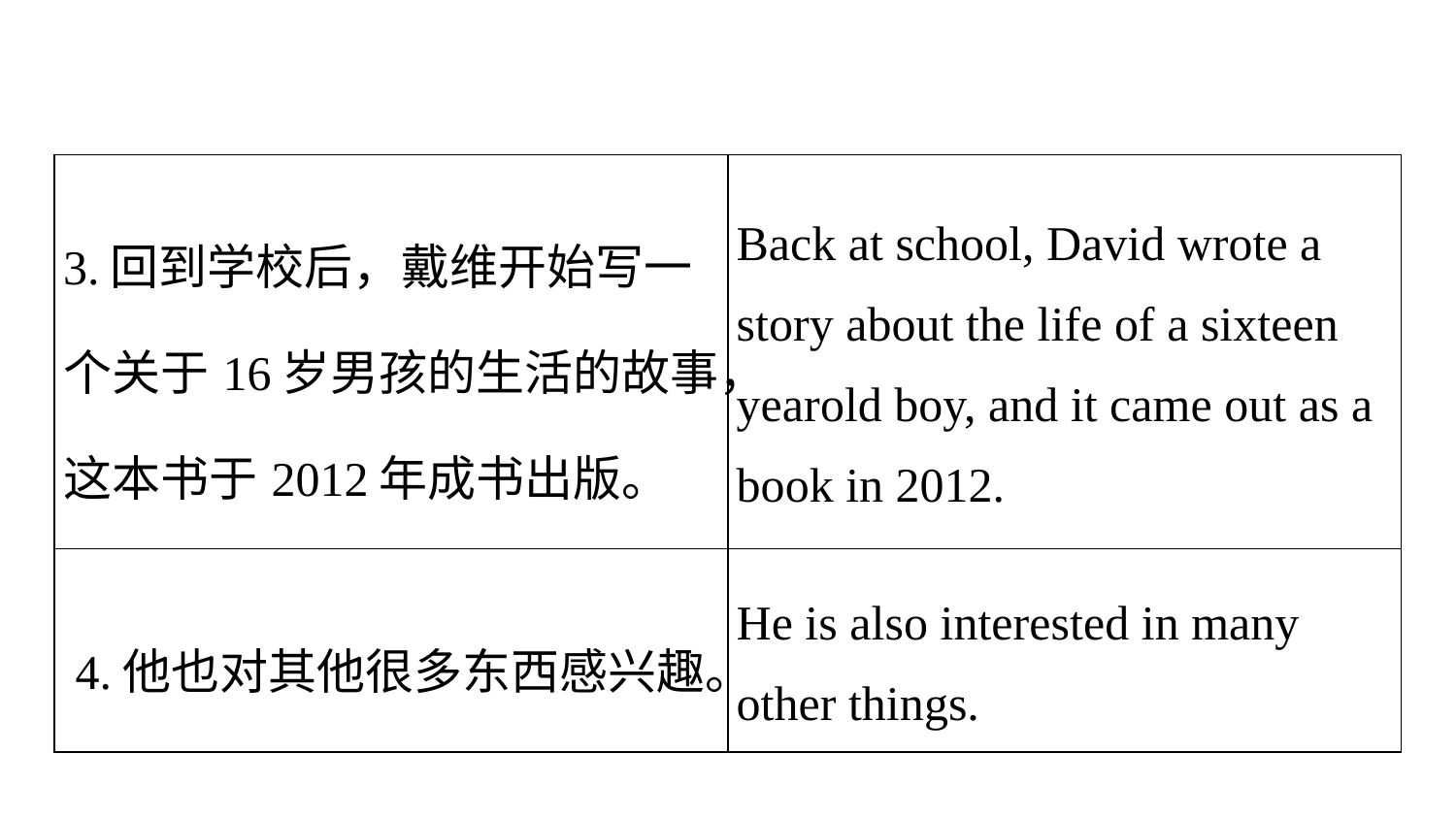

| 3.回到学校后，戴维开始写一个关于16岁男孩的生活的故事，这本书于2012年成书出版。 | Back at school, David wrote a story about the life of a sixteen­year­old boy, and it came out as a book in 2012. |
| --- | --- |
| 4.他也对其他很多东西感兴趣。 | He is also interested in many other things. |